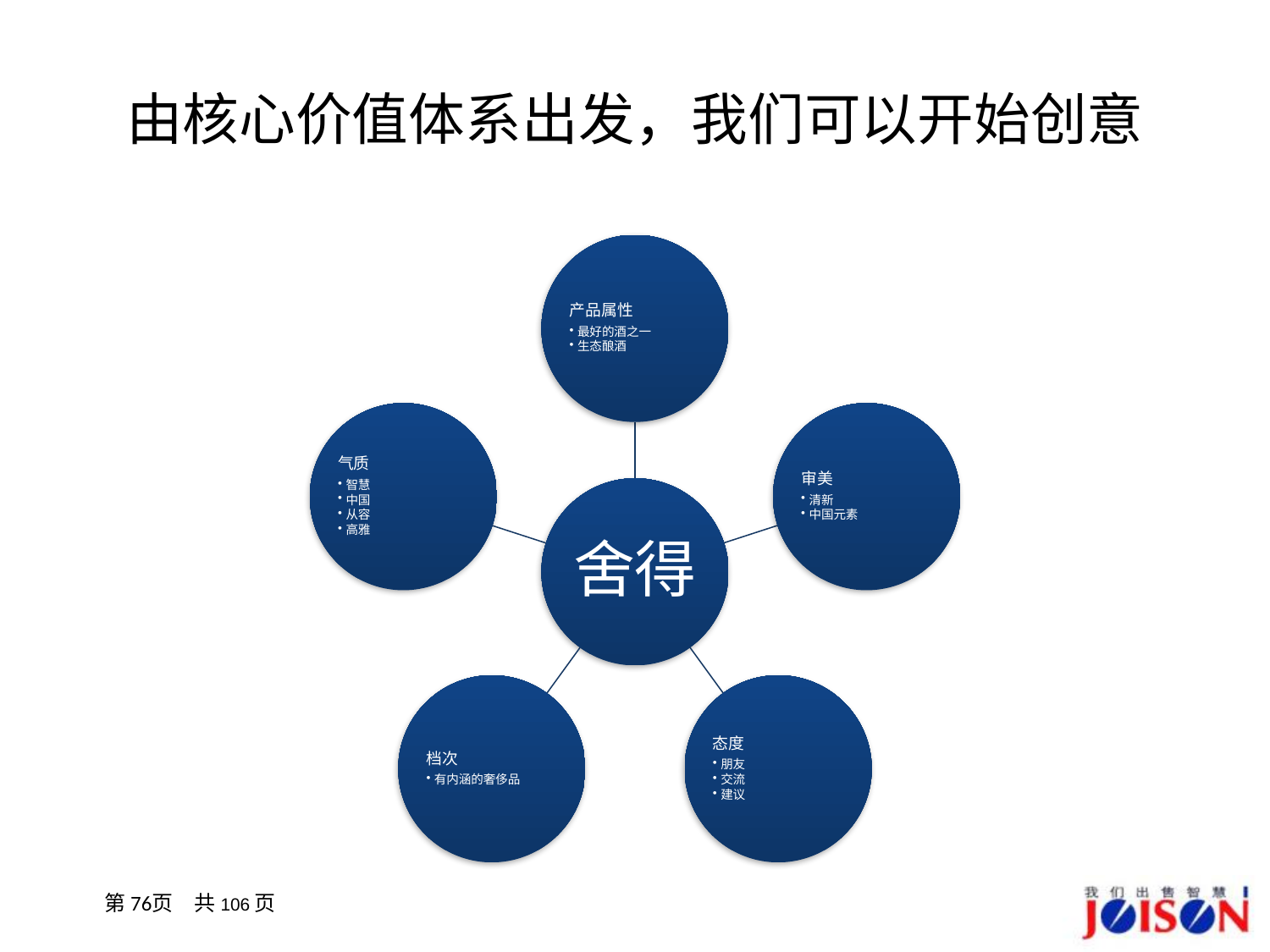

# 由核心价值体系出发，我们可以开始创意
舍得

产品属性
最好的酒之一
生态酿酒

审美
清新
中国元素

态度
朋友
交流
建议

档次
有内涵的奢侈品

气质
智慧
中国
从容
高雅